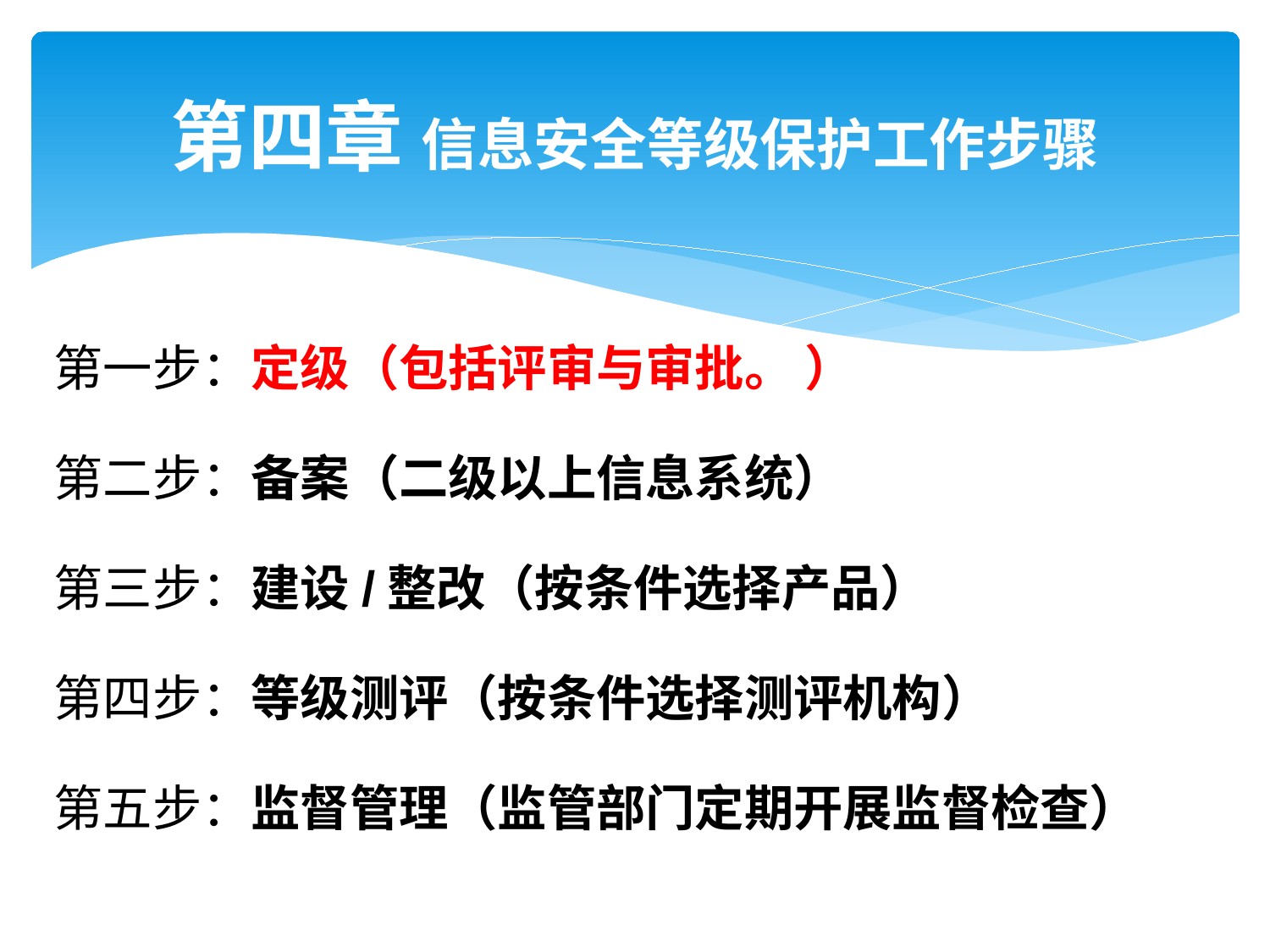

# 第四章 信息安全等级保护工作步骤
第一步：定级（包括评审与审批。 ）
第二步：备案（二级以上信息系统）
第三步：建设/整改（按条件选择产品）
第四步：等级测评（按条件选择测评机构）
第五步：监督管理（监管部门定期开展监督检查）